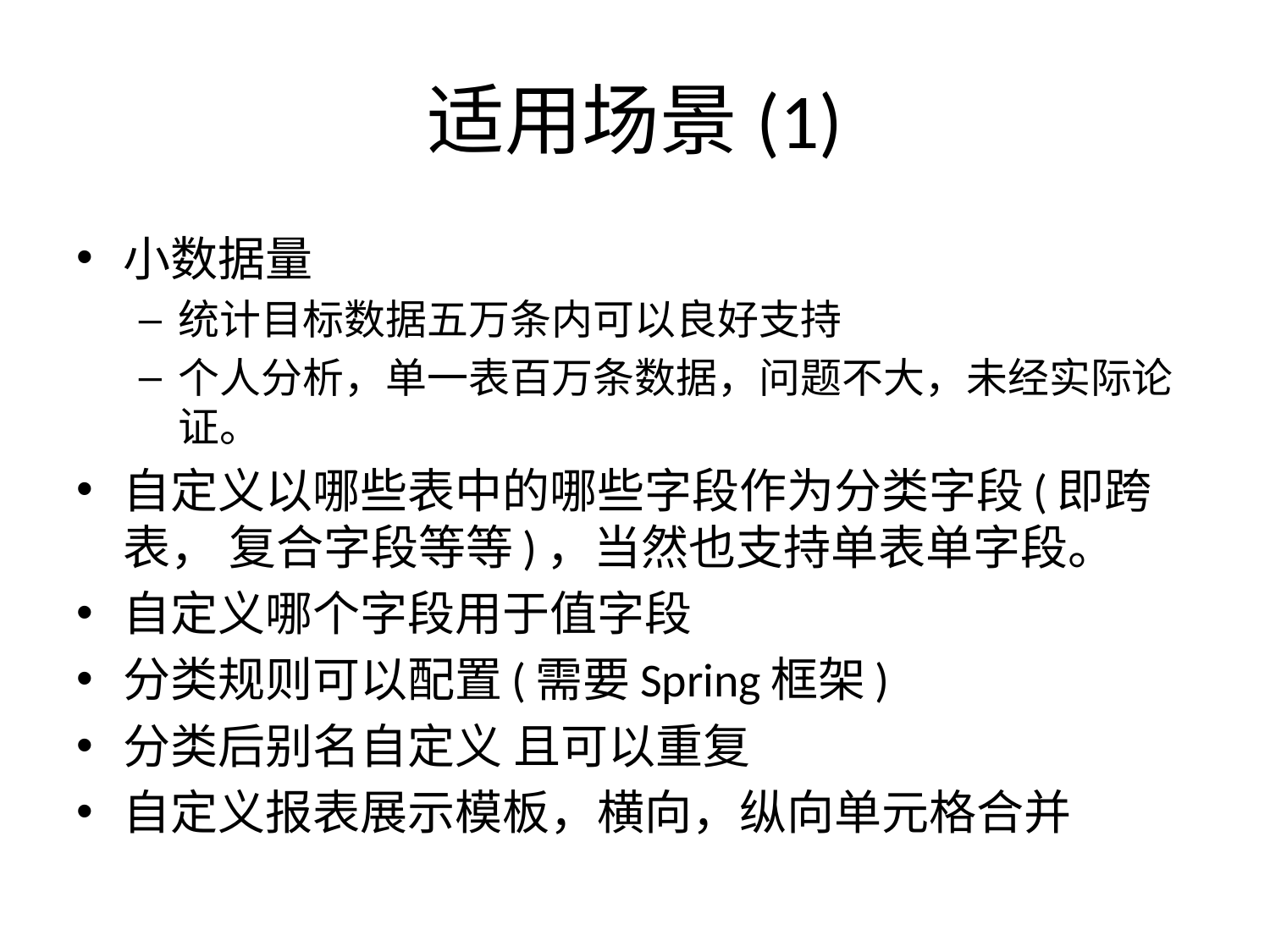

# 适用场景(1)
小数据量
统计目标数据五万条内可以良好支持
个人分析，单一表百万条数据，问题不大，未经实际论证。
自定义以哪些表中的哪些字段作为分类字段(即跨表， 复合字段等等)，当然也支持单表单字段。
自定义哪个字段用于值字段
分类规则可以配置(需要Spring框架)
分类后别名自定义 且可以重复
自定义报表展示模板，横向，纵向单元格合并